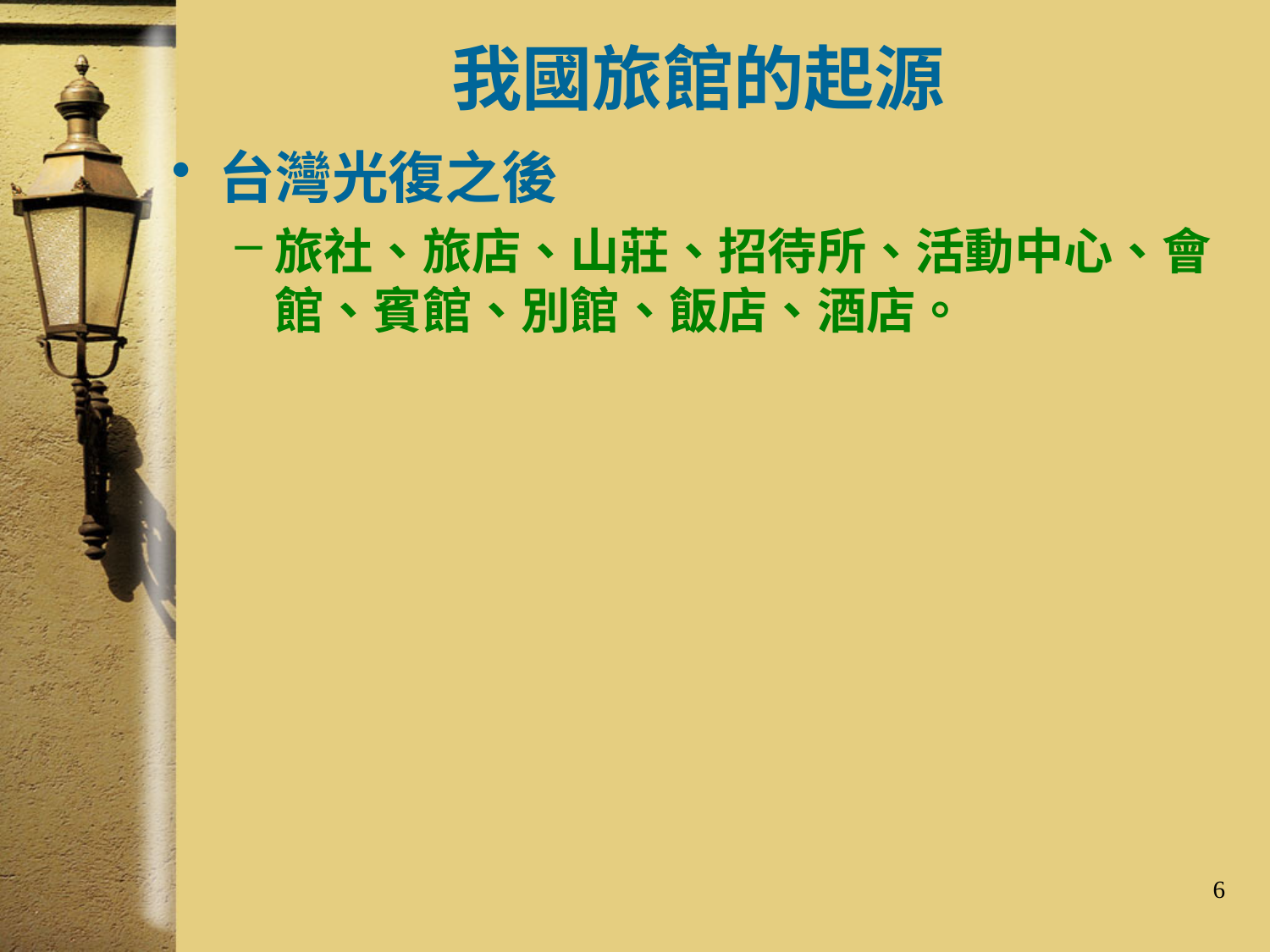

# 我國旅館的起源

台灣光復之後
旅社、旅店、山莊、招待所、活動中心、會館、賓館、別館、飯店、酒店。

6